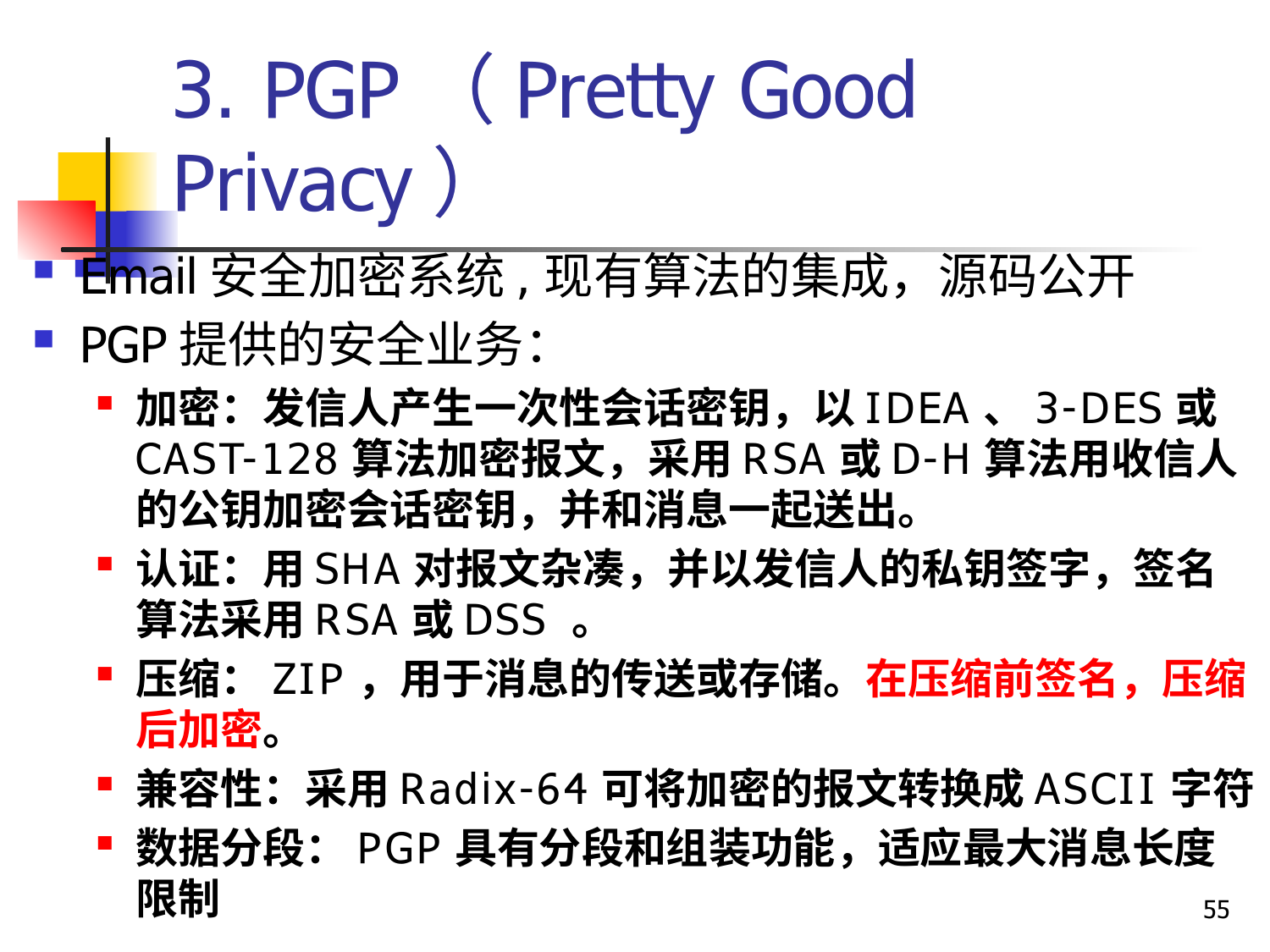

# 3. PGP（Pretty Good Privacy）
Email安全加密系统,现有算法的集成，源码公开
PGP提供的安全业务：
加密：发信人产生一次性会话密钥，以IDEA、3-DES或CAST-128算法加密报文，采用RSA或D-H算法用收信人的公钥加密会话密钥，并和消息一起送出。
认证：用SHA对报文杂凑，并以发信人的私钥签字，签名算法采用RSA或DSS 。
压缩：ZIP，用于消息的传送或存储。在压缩前签名，压缩后加密。
兼容性：采用Radix-64可将加密的报文转换成ASCII字符
数据分段：PGP具有分段和组装功能，适应最大消息长度限制
55